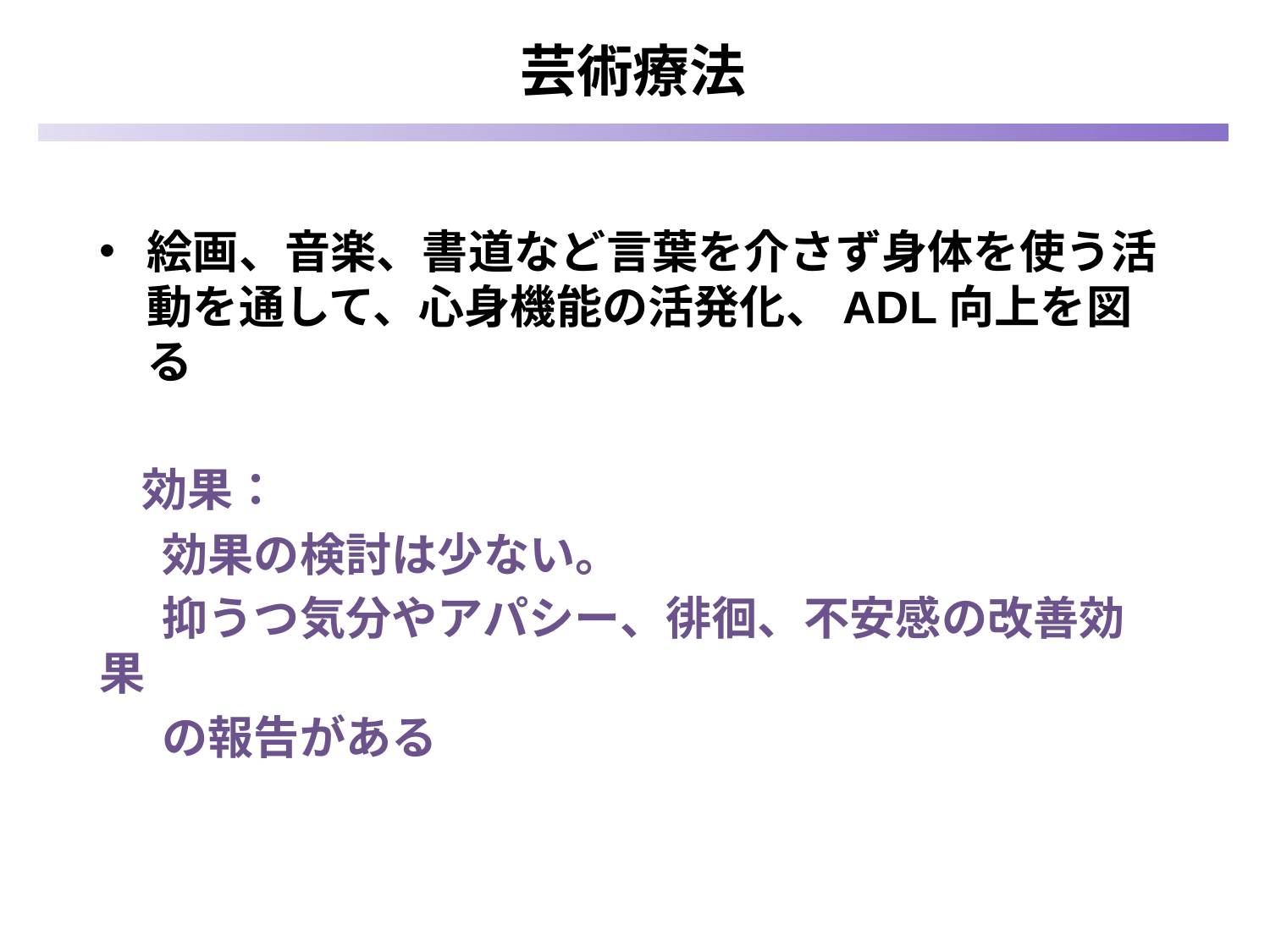

芸術療法

絵画、音楽、書道など言葉を介さず身体を使う活動を通して、心身機能の活発化、ADL向上を図る

   効果：
     効果の検討は少ない。
     抑うつ気分やアパシー、徘徊、不安感の改善効果
     の報告がある